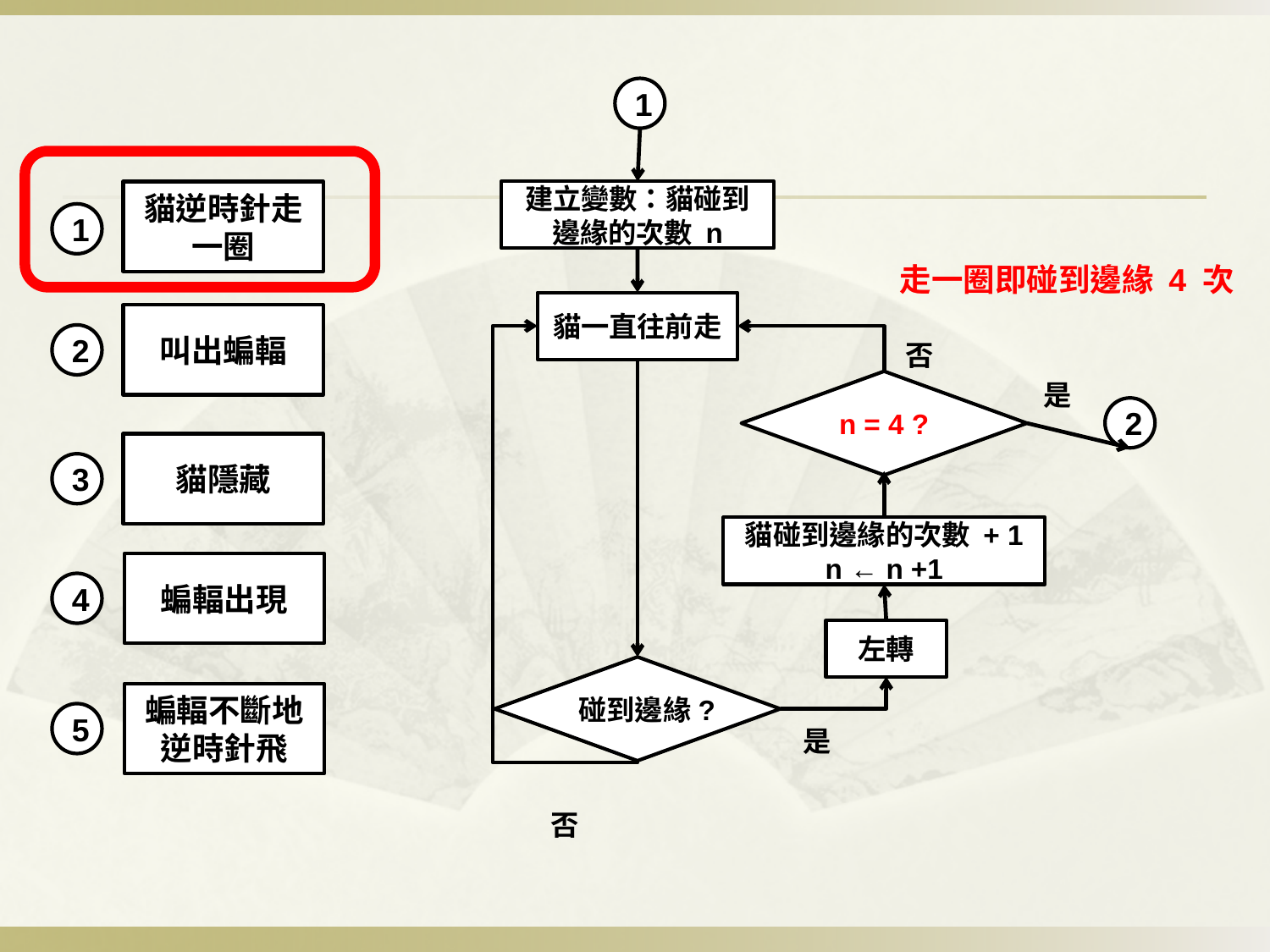

1

建立變數：貓碰到邊緣的次數 n
貓逆時針走一圈
1
走一圈即碰到邊緣 4 次
貓一直往前走
叫出蝙輻
2
否
是
n = 4 ?
2
貓隱藏
3
貓碰到邊緣的次數 + 1
n ← n +1
蝙輻出現
4
左轉
碰到邊緣?
蝙輻不斷地逆時針飛
5
是
否